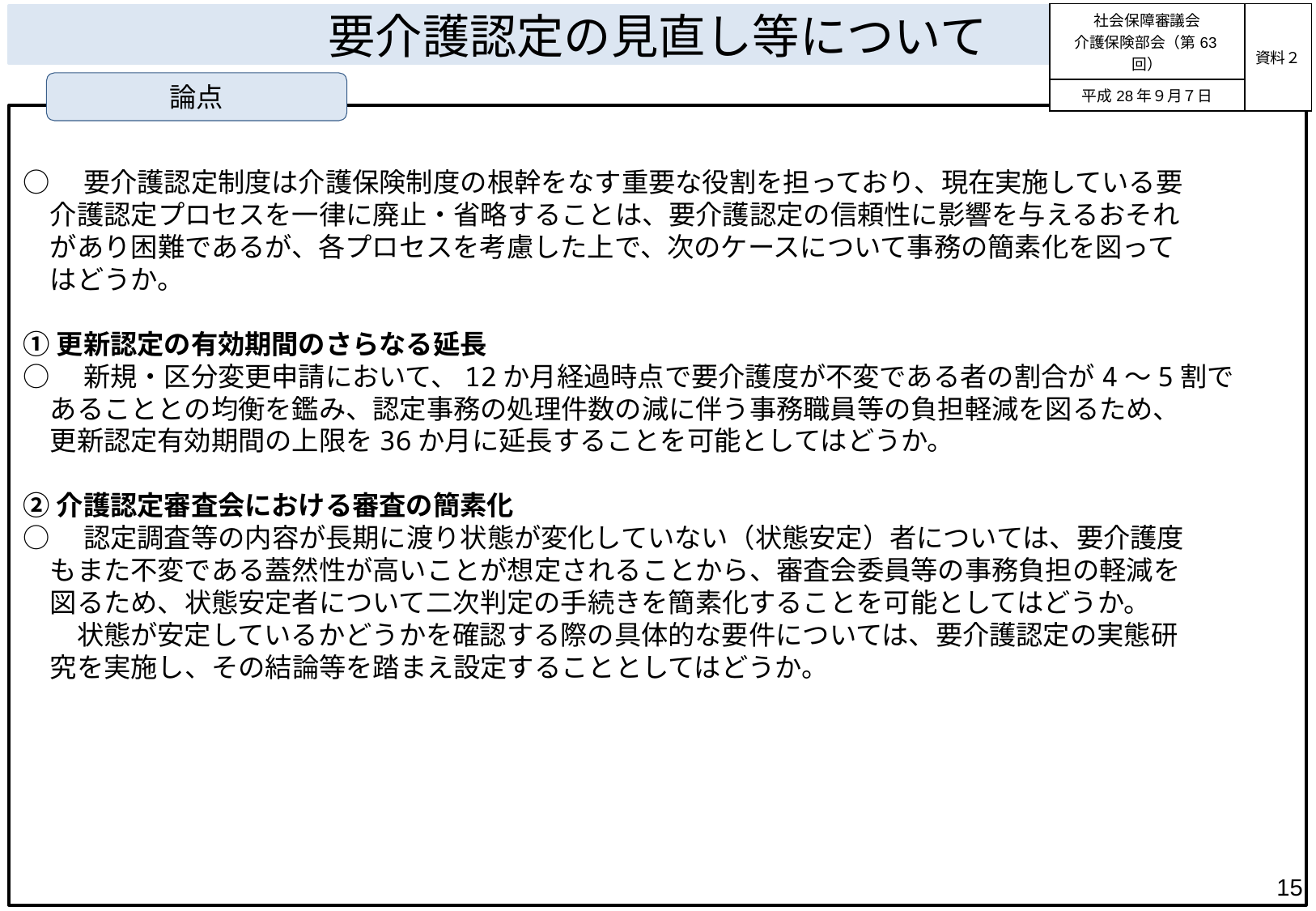

| 社会保障審議会 介護保険部会（第63回） | 資料２ |
| --- | --- |
| 平成28年９月７日 |  |
要介護認定の見直し等について
論点

○　要介護認定制度は介護保険制度の根幹をなす重要な役割を担っており、現在実施している要
　介護認定プロセスを一律に廃止・省略することは、要介護認定の信頼性に影響を与えるおそれ
　があり困難であるが、各プロセスを考慮した上で、次のケースについて事務の簡素化を図って
　はどうか。

①更新認定の有効期間のさらなる延長
○　新規・区分変更申請において、12か月経過時点で要介護度が不変である者の割合が4～5割で
　あることとの均衡を鑑み、認定事務の処理件数の減に伴う事務職員等の負担軽減を図るため、
　更新認定有効期間の上限を36か月に延長することを可能としてはどうか。

②介護認定審査会における審査の簡素化
○　認定調査等の内容が長期に渡り状態が変化していない（状態安定）者については、要介護度
　もまた不変である蓋然性が高いことが想定されることから、審査会委員等の事務負担の軽減を
　図るため、状態安定者について二次判定の手続きを簡素化することを可能としてはどうか。
　　状態が安定しているかどうかを確認する際の具体的な要件については、要介護認定の実態研
　究を実施し、その結論等を踏まえ設定することとしてはどうか。
15